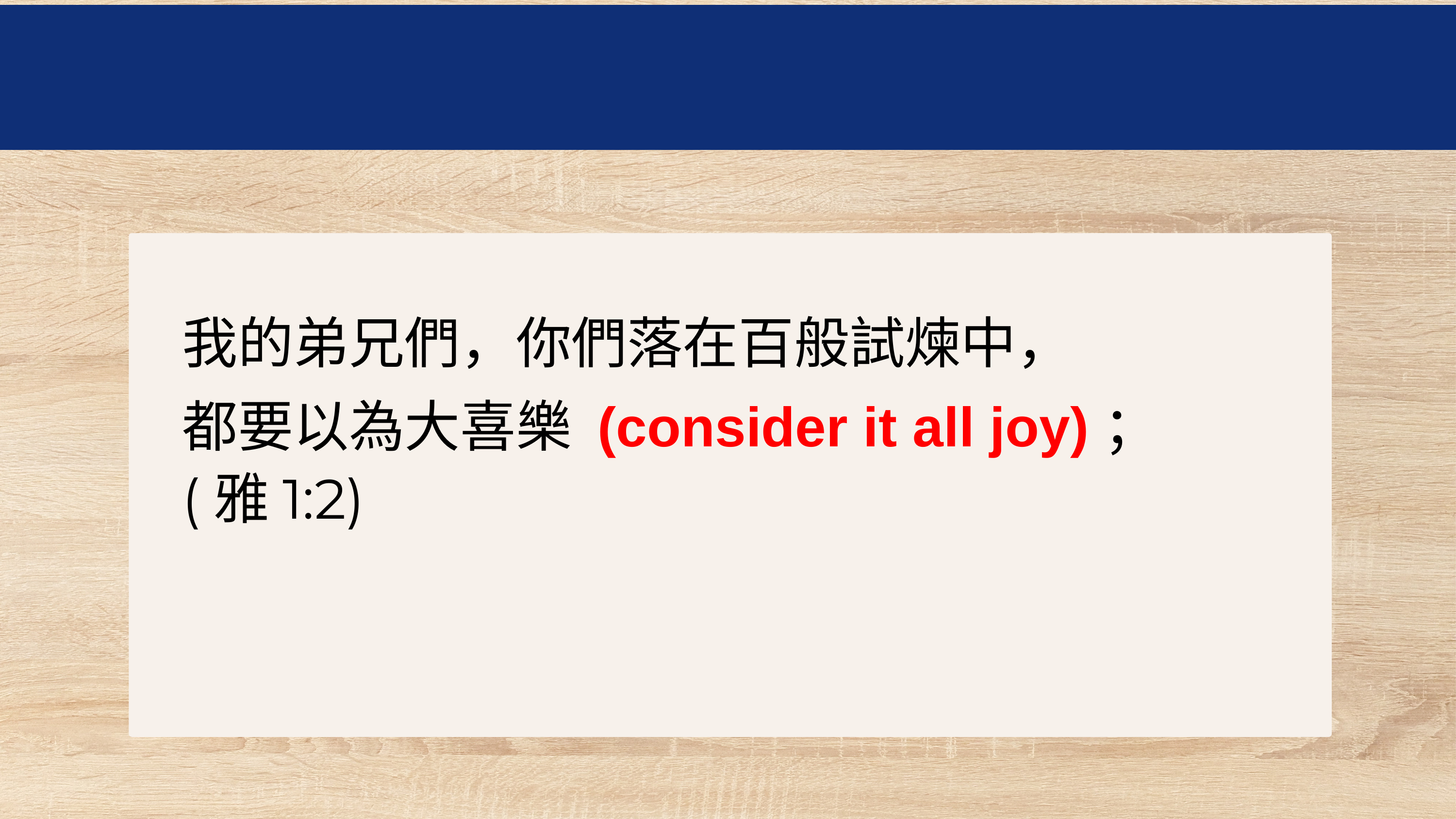

我的弟兄們，你們落在百般試煉中，
都要以為大喜樂 (consider it all joy)；
(雅1:2)